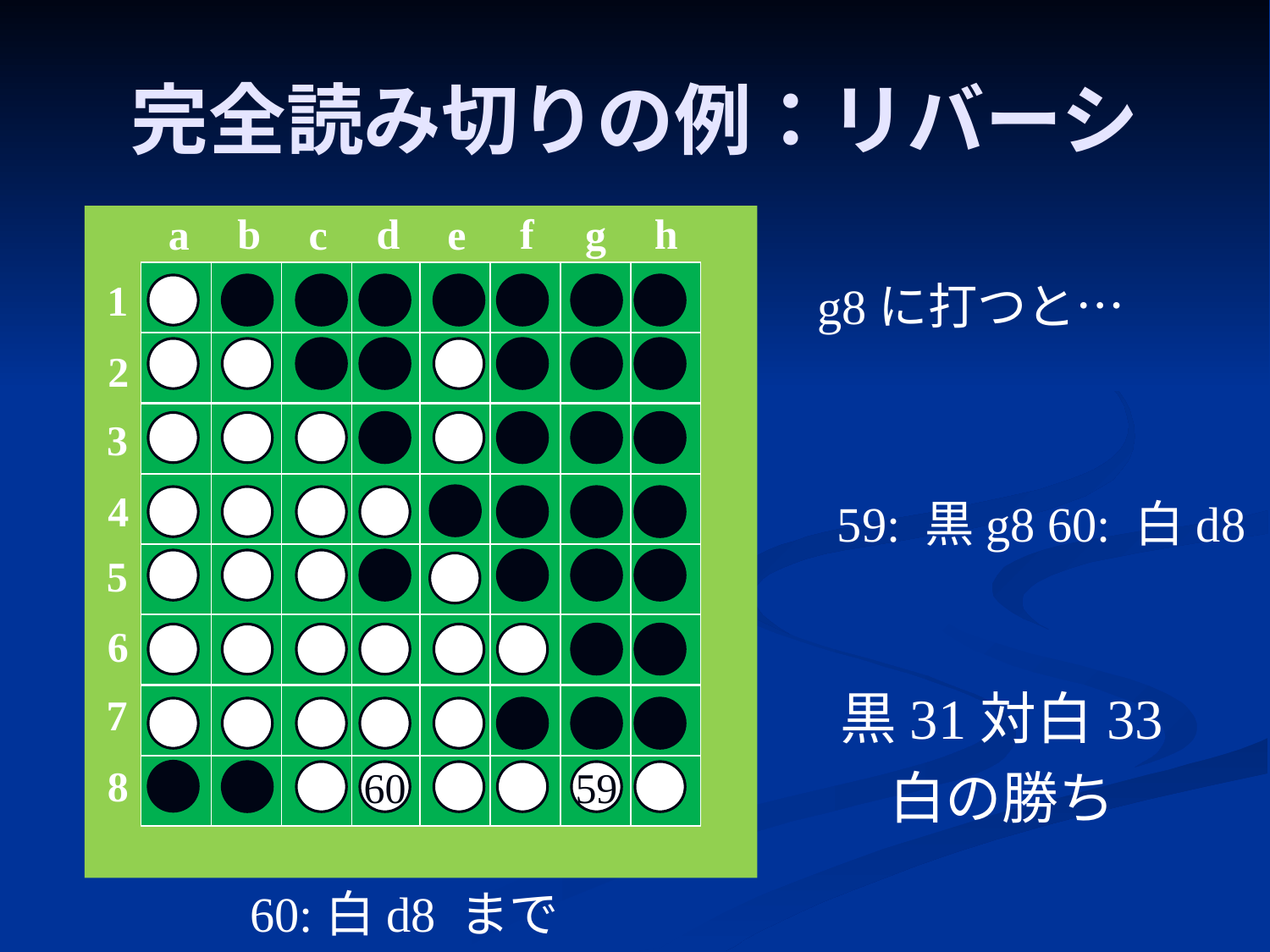

# 完全読み切りの例：リバーシ

g8に打つと…

d
h
b
f
c
g
a
e

1
2
3
4
●
5

6
7
8
●

●
●
●
●
●
●
●

●
●

●
●
●

●

●
●
●

●
●
●
59: 黒g8 60: 白d8

●
●
●
●

●
●
黒31対白33
白の勝ち

●
●
●
●

60

59

60:白d8 まで